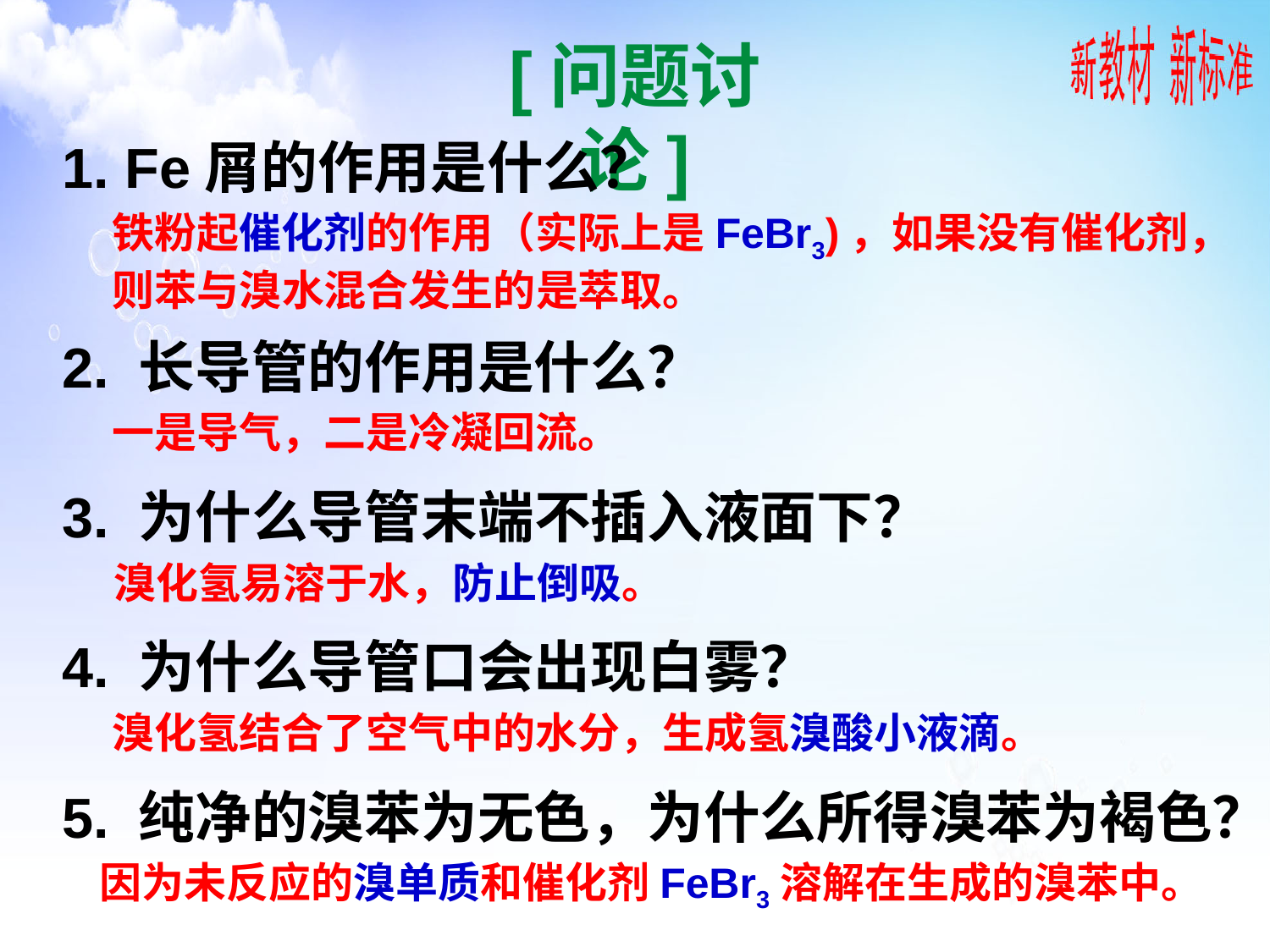

[问题讨论]
1. Fe屑的作用是什么？
铁粉起催化剂的作用（实际上是FeBr3)，如果没有催化剂，则苯与溴水混合发生的是萃取。
2. 长导管的作用是什么？
一是导气，二是冷凝回流。
3. 为什么导管末端不插入液面下？
溴化氢易溶于水，防止倒吸。
4. 为什么导管口会出现白雾？
溴化氢结合了空气中的水分，生成氢溴酸小液滴。
5. 纯净的溴苯为无色，为什么所得溴苯为褐色？
因为未反应的溴单质和催化剂FeBr3溶解在生成的溴苯中。